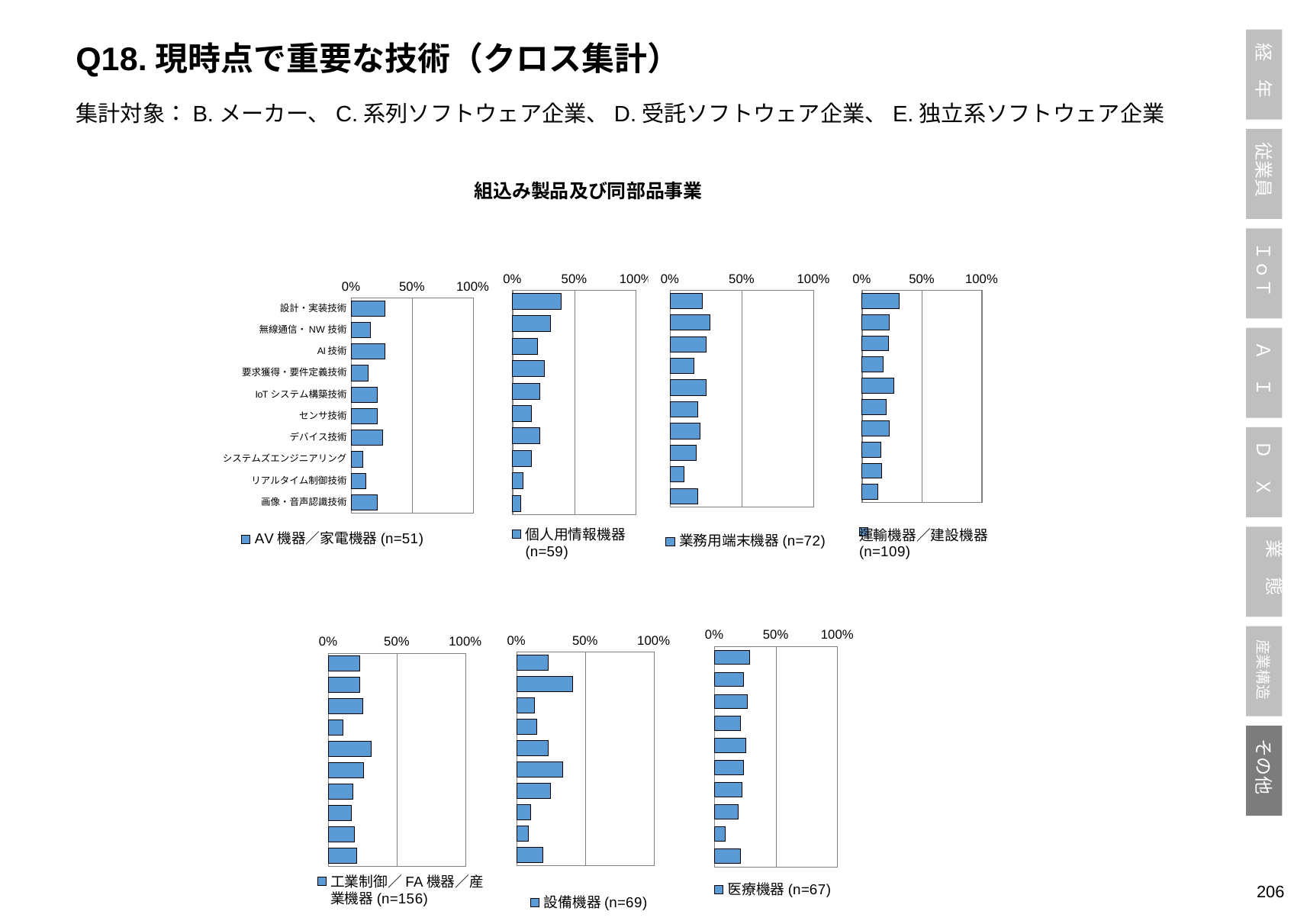

Q18.現時点で重要な技術（クロス集計）
集計対象：B.メーカー、C.系列ソフトウェア企業、D.受託ソフトウェア企業、E.独立系ソフトウェア企業
組込み製品及び同部品事業

### Chart

| Category | 個人用情報機器(n=59) |
|---|---|
| 設計・実装技術 | 0.3898305084745763 |
| 無線通信・NW技術 | 0.3050847457627119 |
| AI技術 | 0.2033898305084746 |
| 要求獲得・要件定義技術 | 0.2542372881355932 |
| IoTシステム構築技術 | 0.22033898305084745 |
| センサ技術 | 0.15254237288135594 |
| デバイス技術 | 0.22033898305084745 |
| システムズエンジニアリング | 0.15254237288135594 |
| リアルタイム制御技術 | 0.0847457627118644 |
| 画像・音声認識技術 | 0.06779661016949153 |

### Chart

| Category | AV機器／家電機器(n=51) |
|---|---|
| 設計・実装技術 | 0.27450980392156865 |
| 無線通信・NW技術 | 0.1568627450980392 |
| AI技術 | 0.27450980392156865 |
| 要求獲得・要件定義技術 | 0.13725490196078433 |
| IoTシステム構築技術 | 0.21568627450980393 |
| センサ技術 | 0.21568627450980393 |
| デバイス技術 | 0.2549019607843137 |
| システムズエンジニアリング | 0.09803921568627451 |
| リアルタイム制御技術 | 0.11764705882352941 |
| 画像・音声認識技術 | 0.21568627450980393 |

### Chart

| Category | 業務用端末機器(n=72) |
|---|---|
| 設計・実装技術 | 0.2222222222222222 |
| 無線通信・NW技術 | 0.2777777777777778 |
| AI技術 | 0.25 |
| 要求獲得・要件定義技術 | 0.16666666666666666 |
| IoTシステム構築技術 | 0.25 |
| センサ技術 | 0.19444444444444445 |
| デバイス技術 | 0.20833333333333334 |
| システムズエンジニアリング | 0.18055555555555555 |
| リアルタイム制御技術 | 0.09722222222222222 |
| 画像・音声認識技術 | 0.19444444444444445 |

### Chart

| Category | 運輸機器／建設機器(n=109) |
|---|---|
| 設計・実装技術 | 0.3119266055045872 |
| 無線通信・NW技術 | 0.22935779816513763 |
| AI技術 | 0.22018348623853212 |
| 要求獲得・要件定義技術 | 0.1743119266055046 |
| IoTシステム構築技術 | 0.26605504587155965 |
| センサ技術 | 0.2018348623853211 |
| デバイス技術 | 0.22935779816513763 |
| システムズエンジニアリング | 0.1559633027522936 |
| リアルタイム制御技術 | 0.1651376146788991 |
| 画像・音声認識技術 | 0.12844036697247707 |

### Chart

| Category | 設備機器(n=69) |
|---|---|
| 設計・実装技術 | 0.2318840579710145 |
| 無線通信・NW技術 | 0.4057971014492754 |
| AI技術 | 0.13043478260869565 |
| 要求獲得・要件定義技術 | 0.14492753623188406 |
| IoTシステム構築技術 | 0.2318840579710145 |
| センサ技術 | 0.3333333333333333 |
| デバイス技術 | 0.2463768115942029 |

### Chart

| Category | 工業制御／FA機器／産業機器(n=156) |
|---|---|
| 設計・実装技術 | 0.23076923076923078 |
| 無線通信・NW技術 | 0.23076923076923078 |
| AI技術 | 0.25 |
| 要求獲得・要件定義技術 | 0.10897435897435898 |
| IoTシステム構築技術 | 0.3141025641025641 |
| センサ技術 | 0.2564102564102564 |
| デバイス技術 | 0.1794871794871795 |
| システムズエンジニアリング | 0.16666666666666666 |
| リアルタイム制御技術 | 0.19230769230769232 |
| 画像・音声認識技術 | 0.20512820512820512 |

### Chart

| Category | 医療機器(n=67) |
|---|---|
| 設計・実装技術 | 0.2835820895522388 |
| 無線通信・NW技術 | 0.23880597014925373 |
| AI技術 | 0.26865671641791045 |
| 要求獲得・要件定義技術 | 0.208955223880597 |
| IoTシステム構築技術 | 0.2537313432835821 |
| センサ技術 | 0.23880597014925373 |
| デバイス技術 | 0.22388059701492538 |
| システムズエンジニアリング | 0.19402985074626866 |
| リアルタイム制御技術 | 0.08955223880597014 |
| 画像・音声認識技術 | 0.208955223880597 |
206